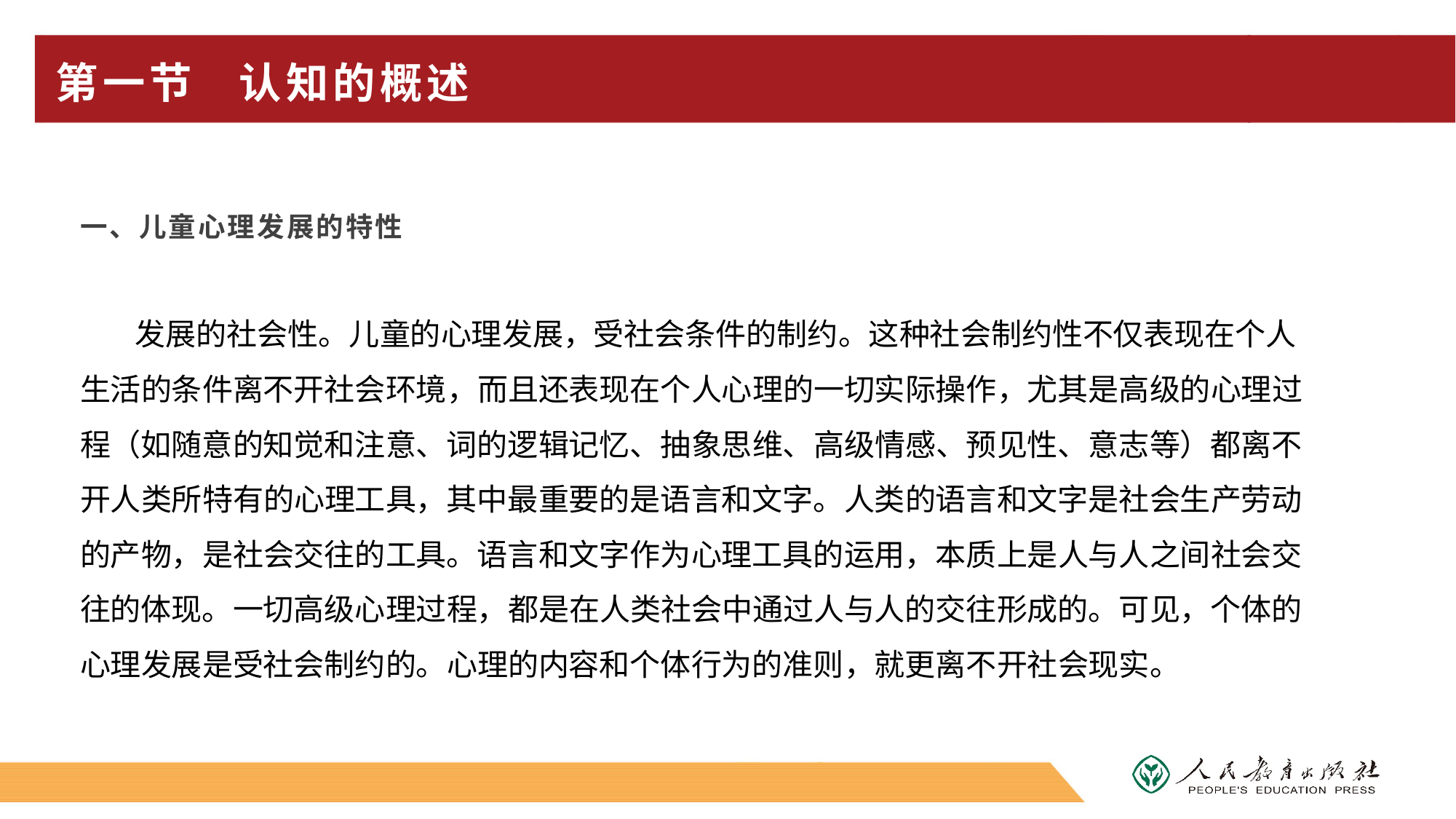

# 第一节   认知的概述
一、儿童心理发展的特性
发展的社会性。儿童的心理发展，受社会条件的制约。这种社会制约性不仅表现在个人生活的条件离不开社会环境，而且还表现在个人心理的一切实际操作，尤其是高级的心理过程（如随意的知觉和注意、词的逻辑记忆、抽象思维、高级情感、预见性、意志等）都离不开人类所特有的心理工具，其中最重要的是语言和文字。人类的语言和文字是社会生产劳动的产物，是社会交往的工具。语言和文字作为心理工具的运用，本质上是人与人之间社会交往的体现。一切高级心理过程，都是在人类社会中通过人与人的交往形成的。可见，个体的心理发展是受社会制约的。心理的内容和个体行为的准则，就更离不开社会现实。